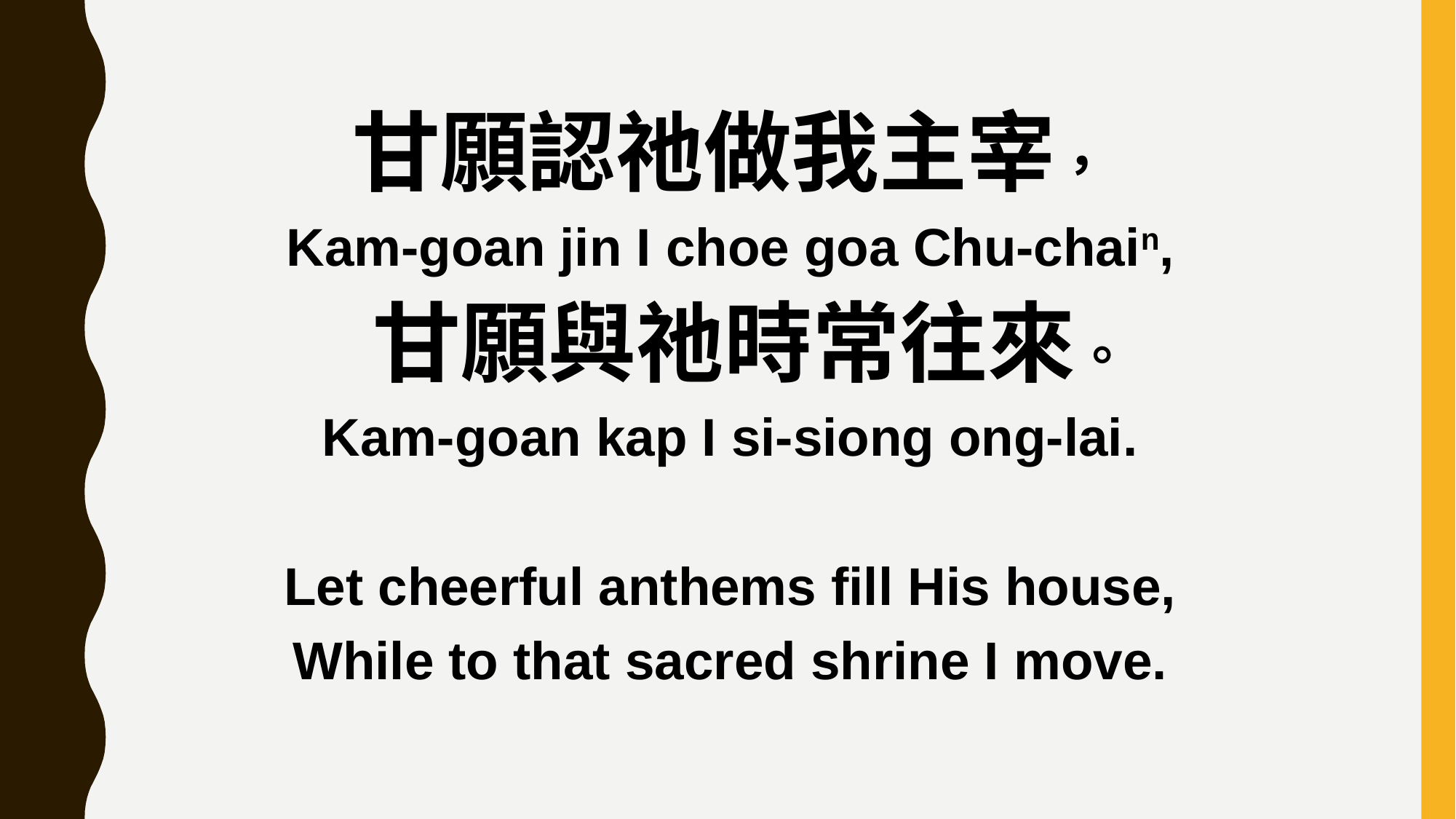

甘願認祂做我主宰，
Kam-goan jin I choe goa Chu-chain,
 甘願與祂時常往來。
Kam-goan kap I si-siong ong-lai.

Let cheerful anthems fill His house,
While to that sacred shrine I move.